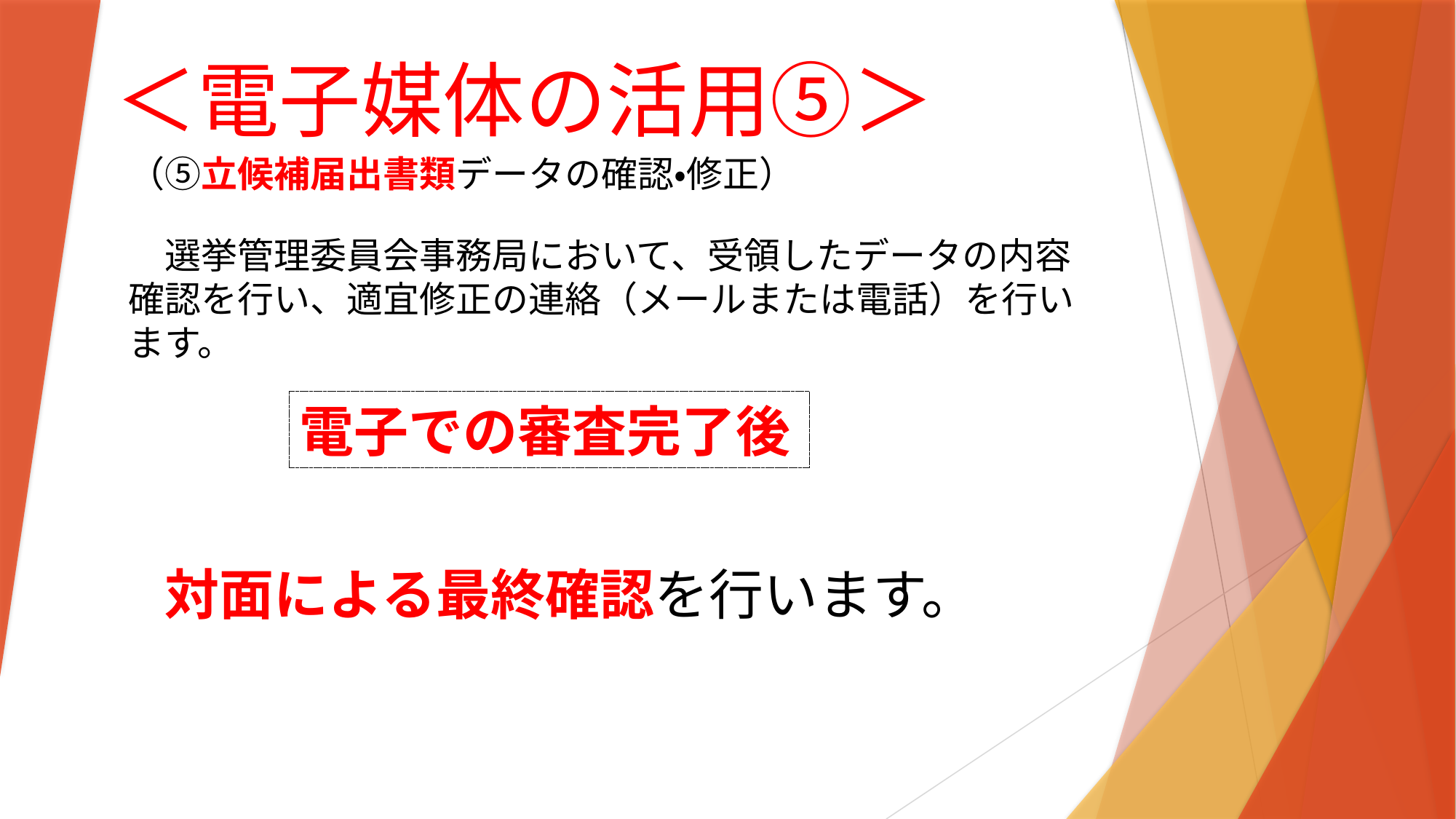

# ＜電子媒体の活用⑤＞
（⑤立候補届出書類データの確認・修正）
　選挙管理委員会事務局において、受領したデータの内容確認を行い、適宜修正の連絡（メールまたは電話）を行います。
電子での審査完了後
　対面による最終確認を行います。